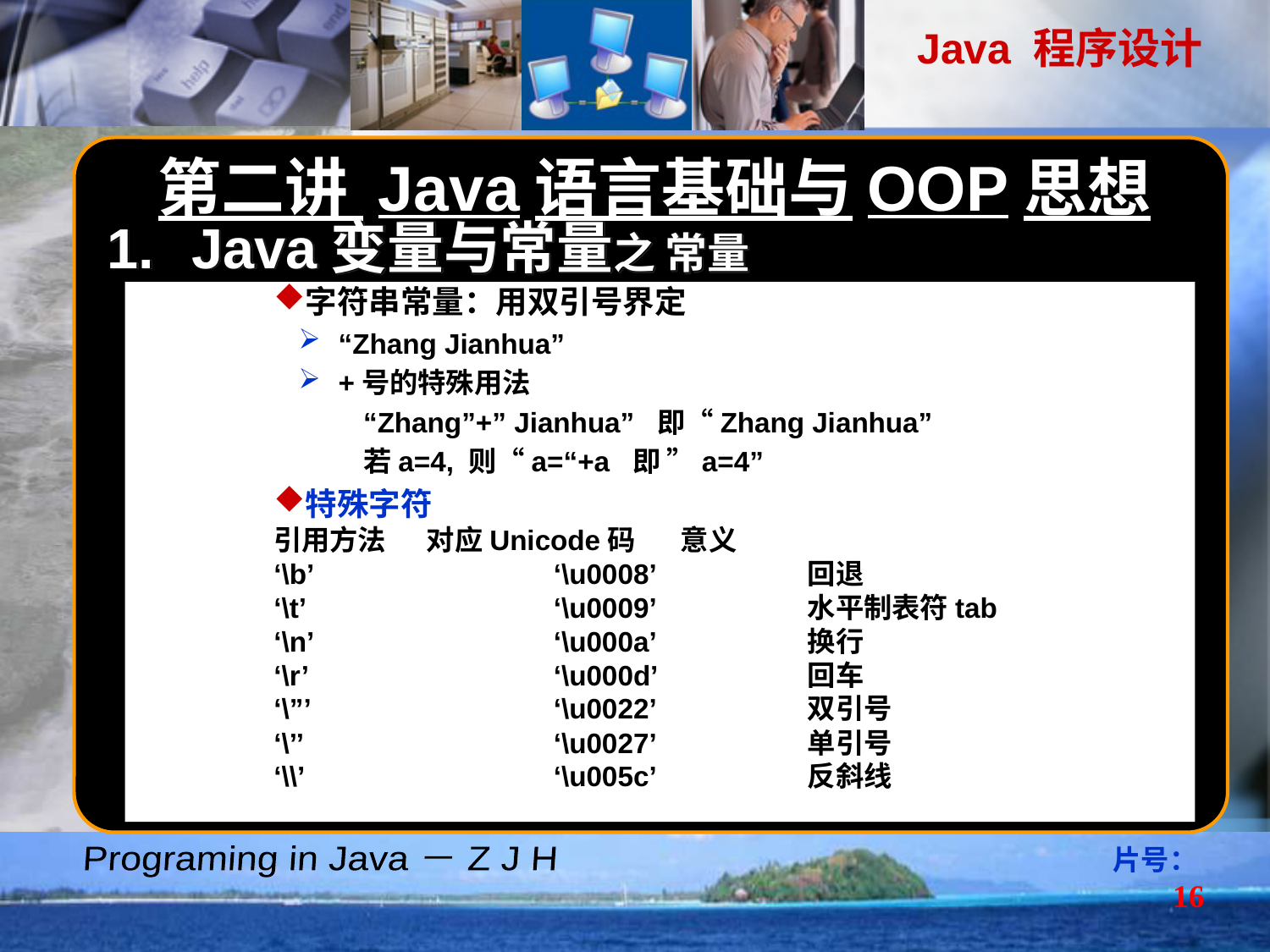

第二讲 Java语言基础与OOP思想
Java变量与常量之 常量
字符串常量：用双引号界定
“Zhang Jianhua”
+号的特殊用法
“Zhang”+” Jianhua”  即“Zhang Jianhua”
若a=4, 则“a=“+a  即 ”a=4”
特殊字符
引用方法	对应Unicode码	意义
‘\b’		‘\u0008’		回退
‘\t’		‘\u0009’		水平制表符tab
‘\n’		‘\u000a’		换行
‘\r’		‘\u000d’		回车
‘\”’		‘\u0022’		双引号
‘\’’		‘\u0027’		单引号
‘\\’		‘\u005c’		反斜线
片号：16